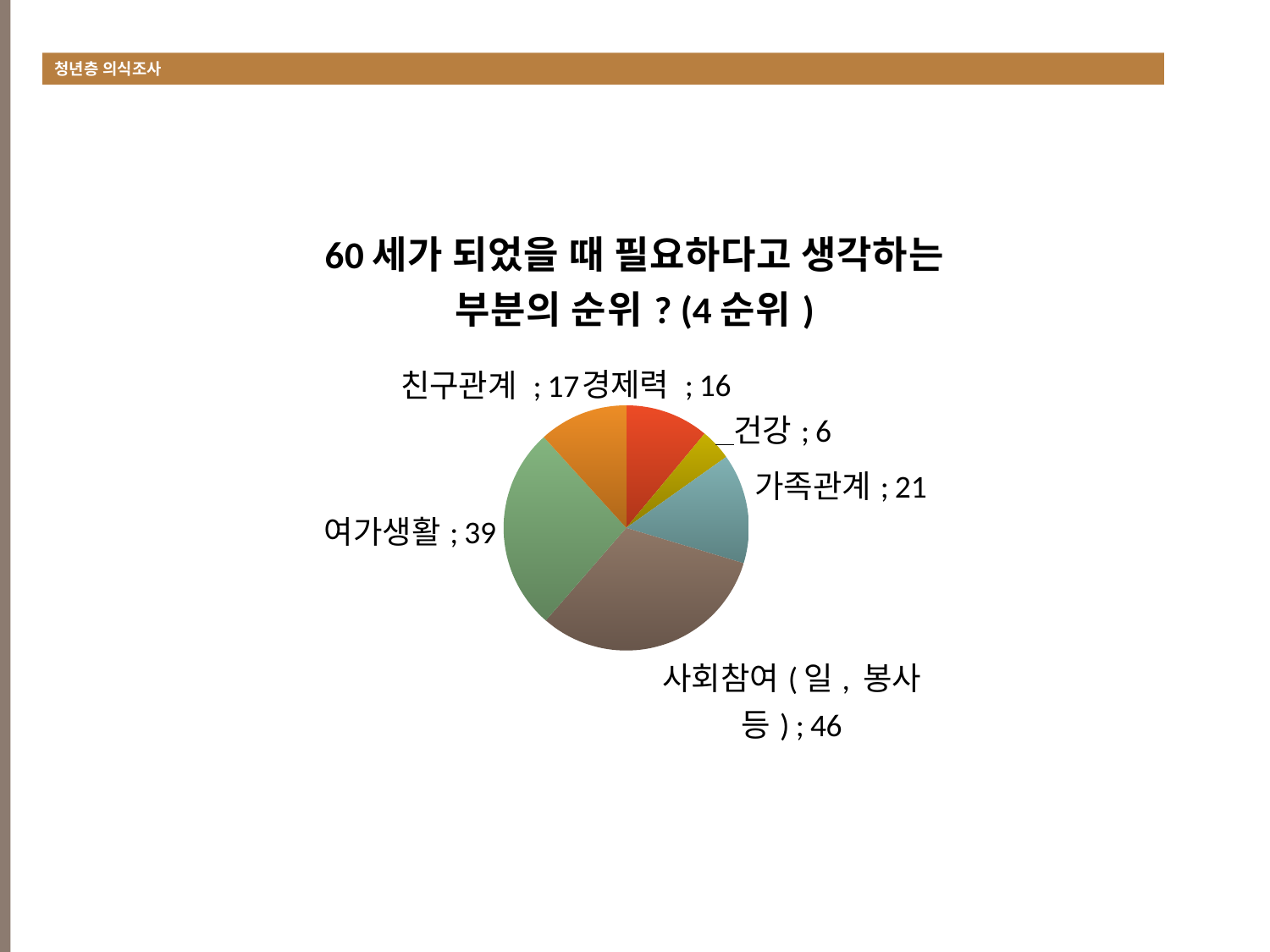

청년층 의식조사

#

### Chart:

| Category | 60세가 되었을 때 필요하다고 생각하는 부분의 순위? (4순위) |
|---|---|
| 경제력  | 16.0 |
| 건강 | 6.0 |
| 가족관계 | 21.0 |
| 사회참여(일, 봉사 등)  | 46.0 |
| 여가생활 | 39.0 |
| 친구관계  | 17.0 |